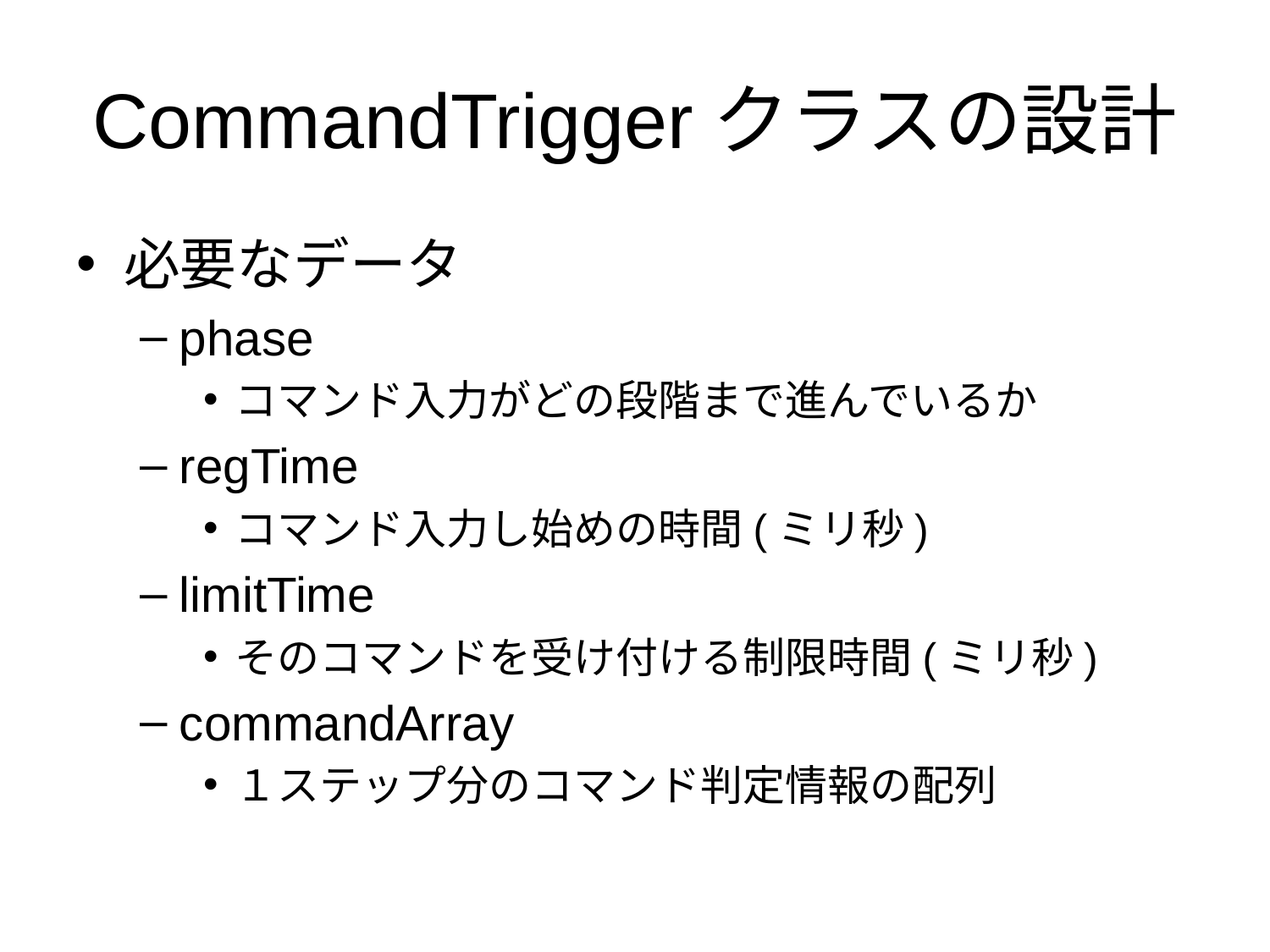

# CommandTriggerクラスの設計
必要なデータ
phase
コマンド入力がどの段階まで進んでいるか
regTime
コマンド入力し始めの時間(ミリ秒)
limitTime
そのコマンドを受け付ける制限時間(ミリ秒)
commandArray
１ステップ分のコマンド判定情報の配列